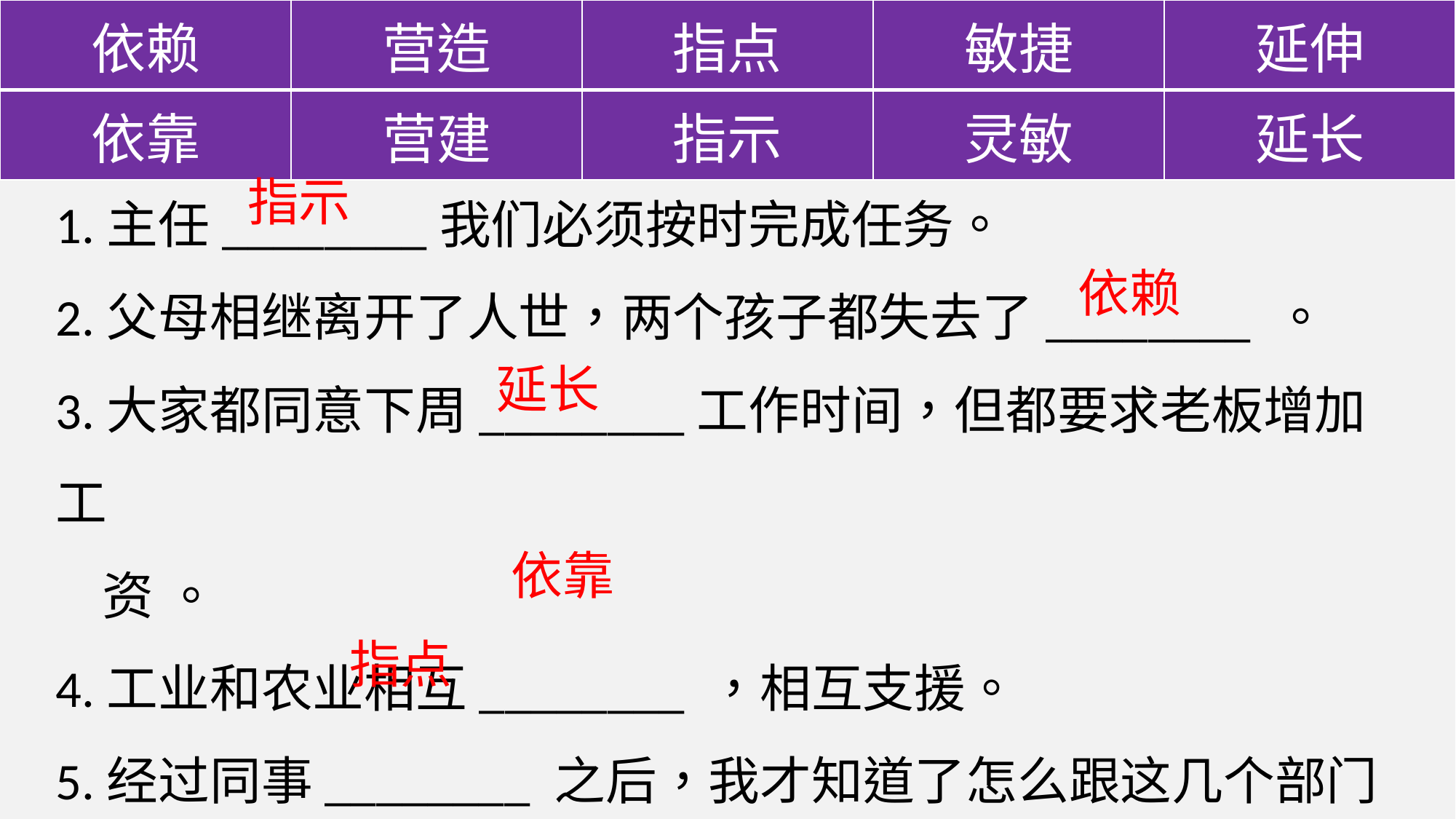

| 依赖 | 营造 | 指点 | 敏捷 | 延伸 |
| --- | --- | --- | --- | --- |
| 依靠 | 营建 | 指示 | 灵敏 | 延长 |
1.主任________我们必须按时完成任务。
2.父母相继离开了人世，两个孩子都失去了________ 。
3.大家都同意下周________工作时间，但都要求老板增加工
   资 。
4.工业和农业相互________ ，相互支援。
5.经过同事________ 之后，我才知道了怎么跟这几个部门打
   交道。
指示
依赖
延长
依靠
指点